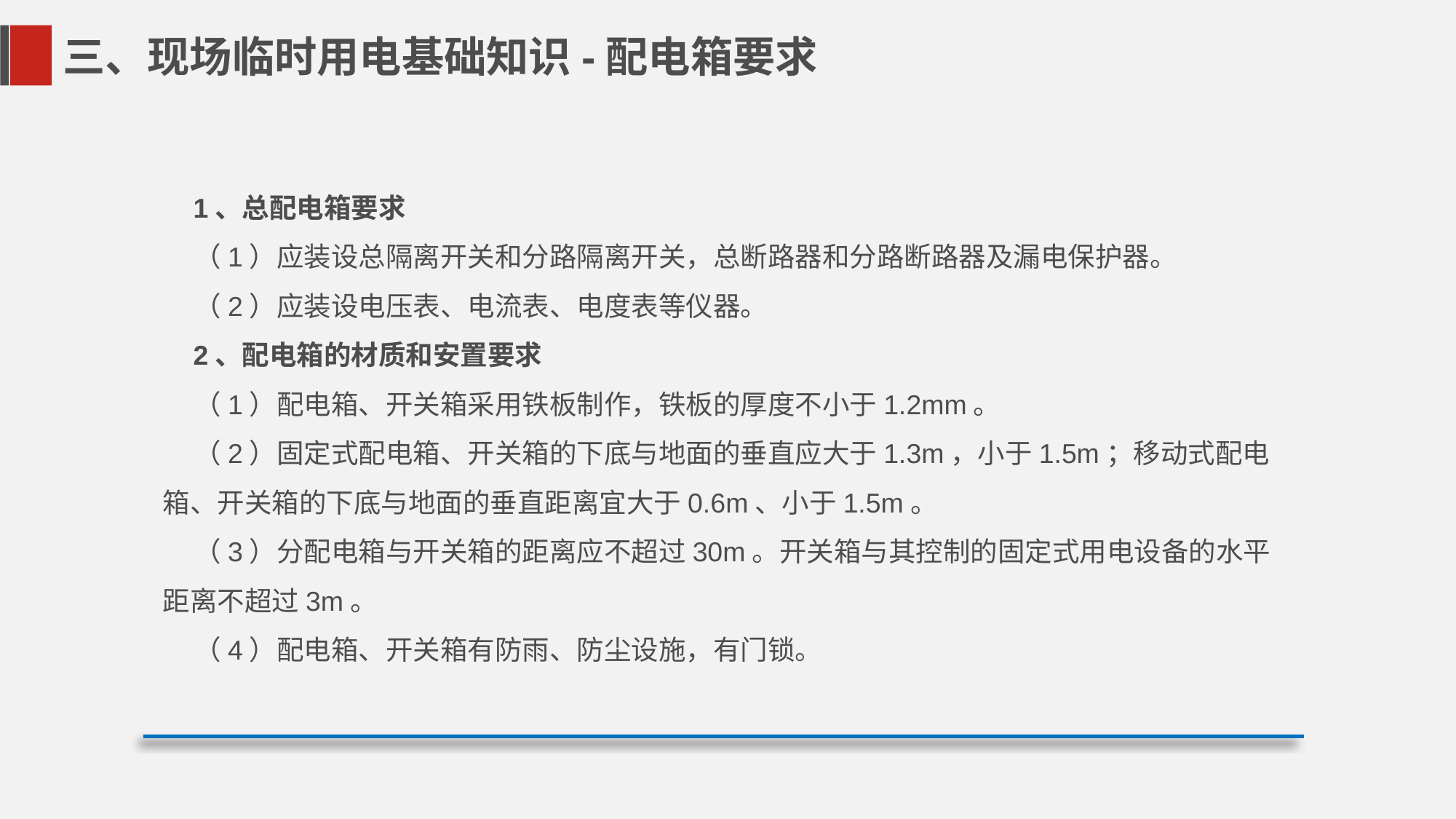

三、现场临时用电基础知识-配电箱要求

    1、总配电箱要求
    （1）应装设总隔离开关和分路隔离开关，总断路器和分路断路器及漏电保护器。
    （2）应装设电压表、电流表、电度表等仪器。
    2、配电箱的材质和安置要求
    （1）配电箱、开关箱采用铁板制作，铁板的厚度不小于1.2mm。
    （2）固定式配电箱、开关箱的下底与地面的垂直应大于1.3m，小于1.5m；移动式配电箱、开关箱的下底与地面的垂直距离宜大于0.6m、小于1.5m。
    （3）分配电箱与开关箱的距离应不超过30m。开关箱与其控制的固定式用电设备的水平距离不超过3m。
    （4）配电箱、开关箱有防雨、防尘设施，有门锁。